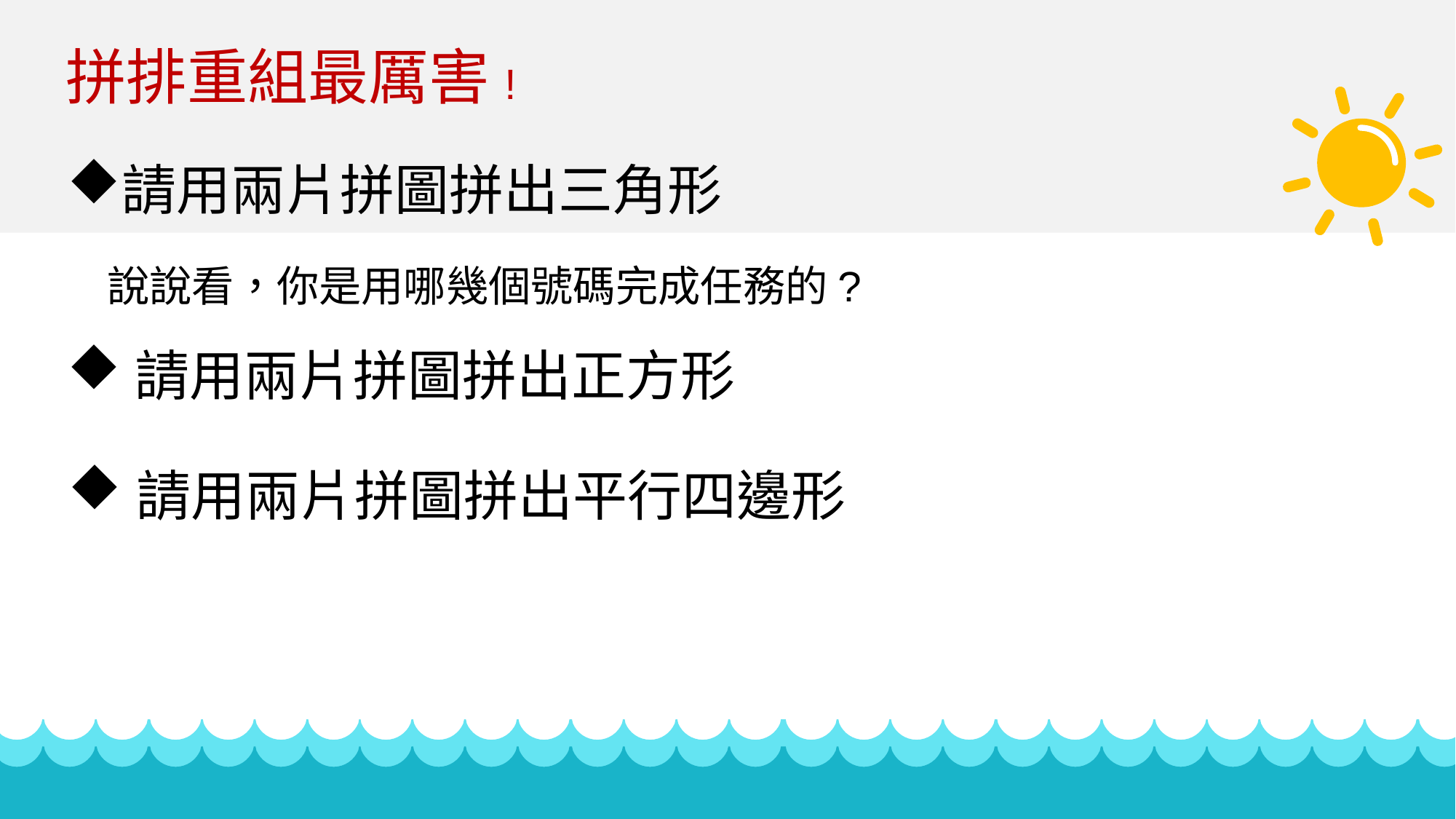

拼排重組最厲害!

請用兩片拼圖拼出三角形
說說看，你是用哪幾個號碼完成任務的?
請用兩片拼圖拼出正方形
請用兩片拼圖拼出平行四邊形